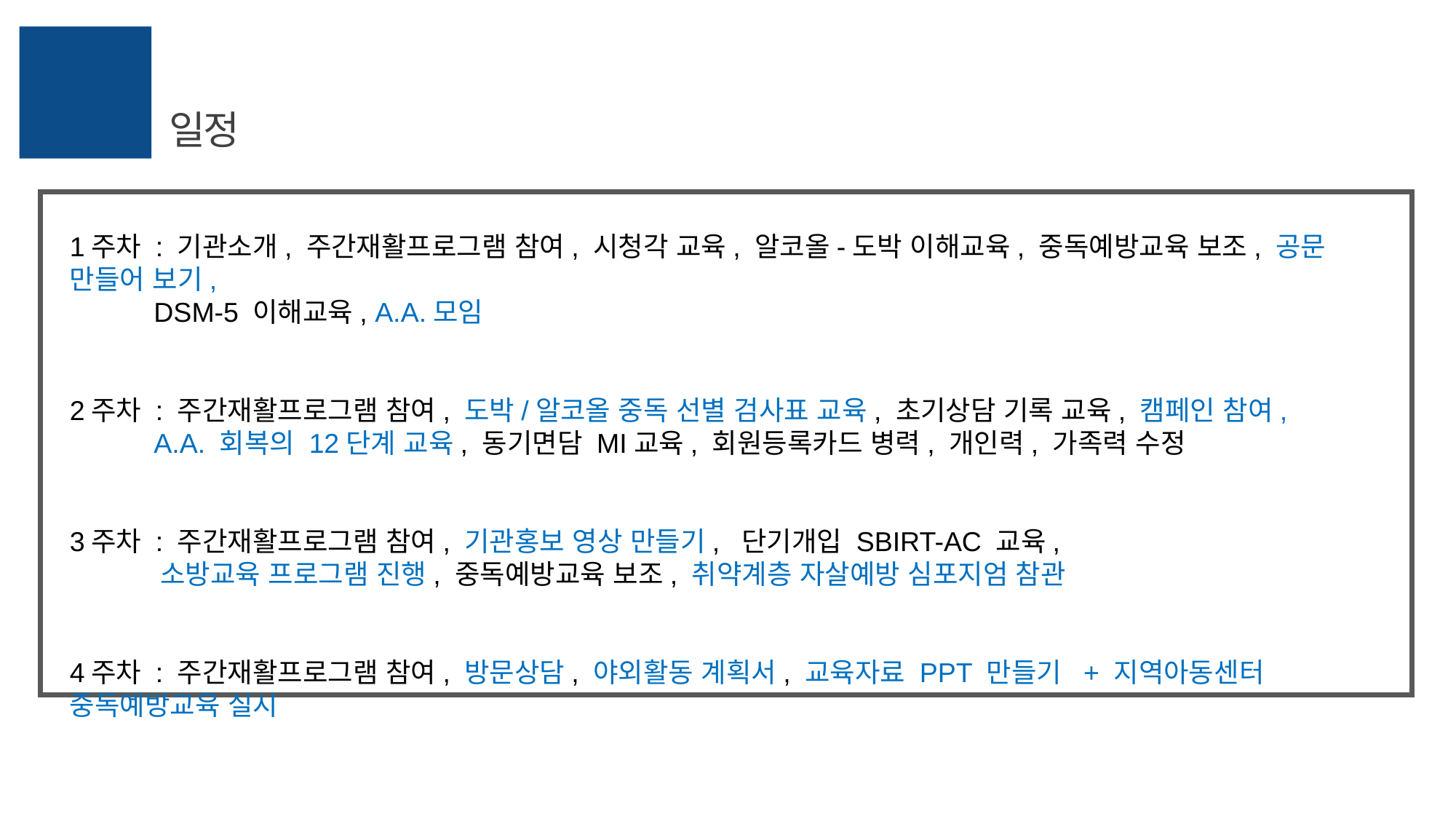

일정

1주차 : 기관소개, 주간재활프로그램 참여, 시청각 교육, 알코올-도박 이해교육, 중독예방교육 보조, 공문 만들어 보기,
           DSM-5 이해교육, A.A.모임

2주차 : 주간재활프로그램 참여, 도박/알코올 중독 선별 검사표 교육, 초기상담 기록 교육, 캠페인 참여,
           A.A. 회복의 12단계 교육, 동기면담 MI교육, 회원등록카드 병력, 개인력, 가족력 수정

3주차 : 주간재활프로그램 참여, 기관홍보 영상 만들기,  단기개입 SBIRT-AC 교육,
           소방교육 프로그램 진행, 중독예방교육 보조, 취약계층 자살예방 심포지엄 참관

4주차 : 주간재활프로그램 참여, 방문상담, 야외활동 계획서, 교육자료 PPT 만들기  + 지역아동센터 중독예방교육 실시
심리학적
요인